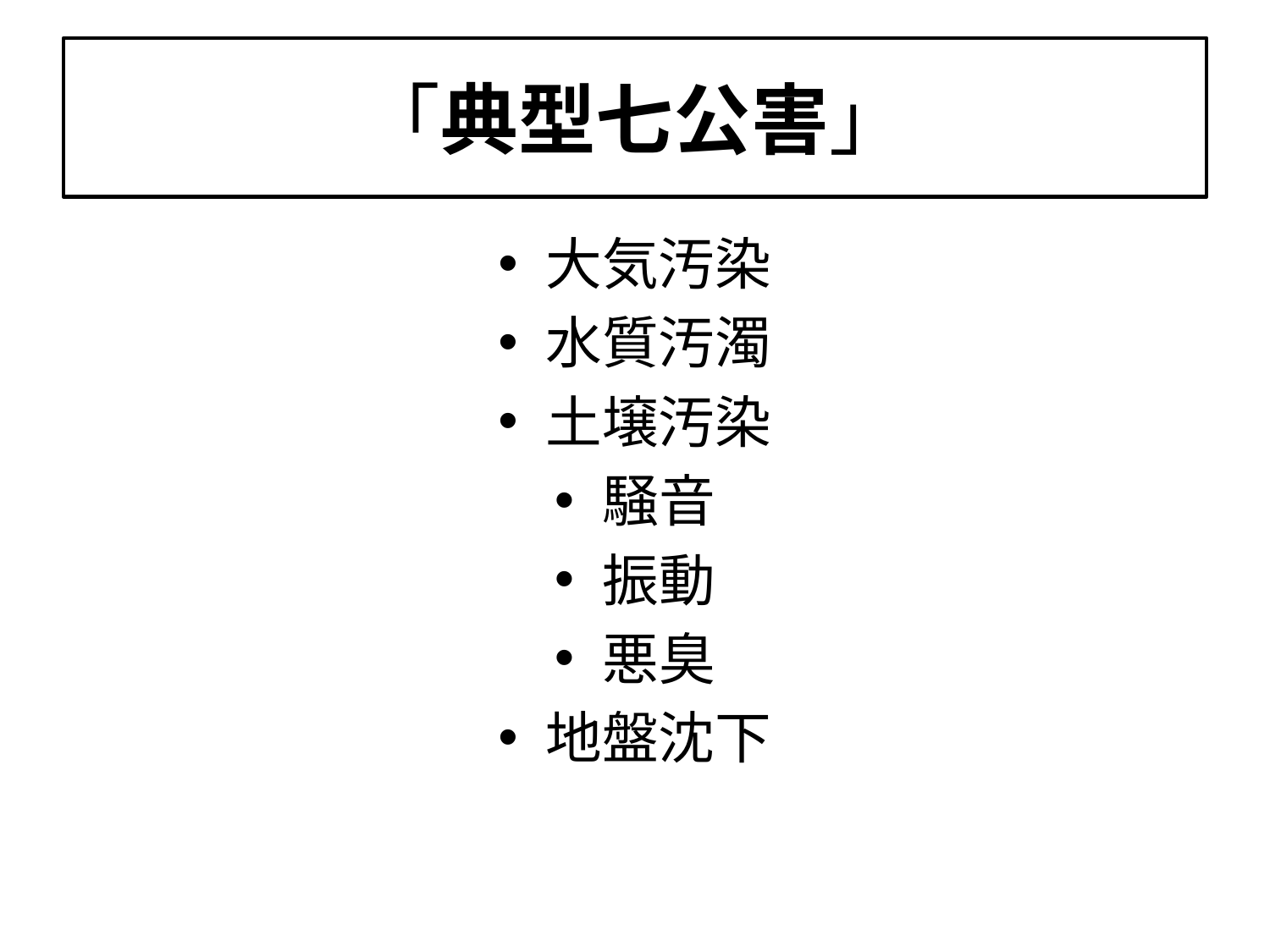

# 「典型七公害」
大気汚染
水質汚濁
土壌汚染
騒音
振動
悪臭
地盤沈下